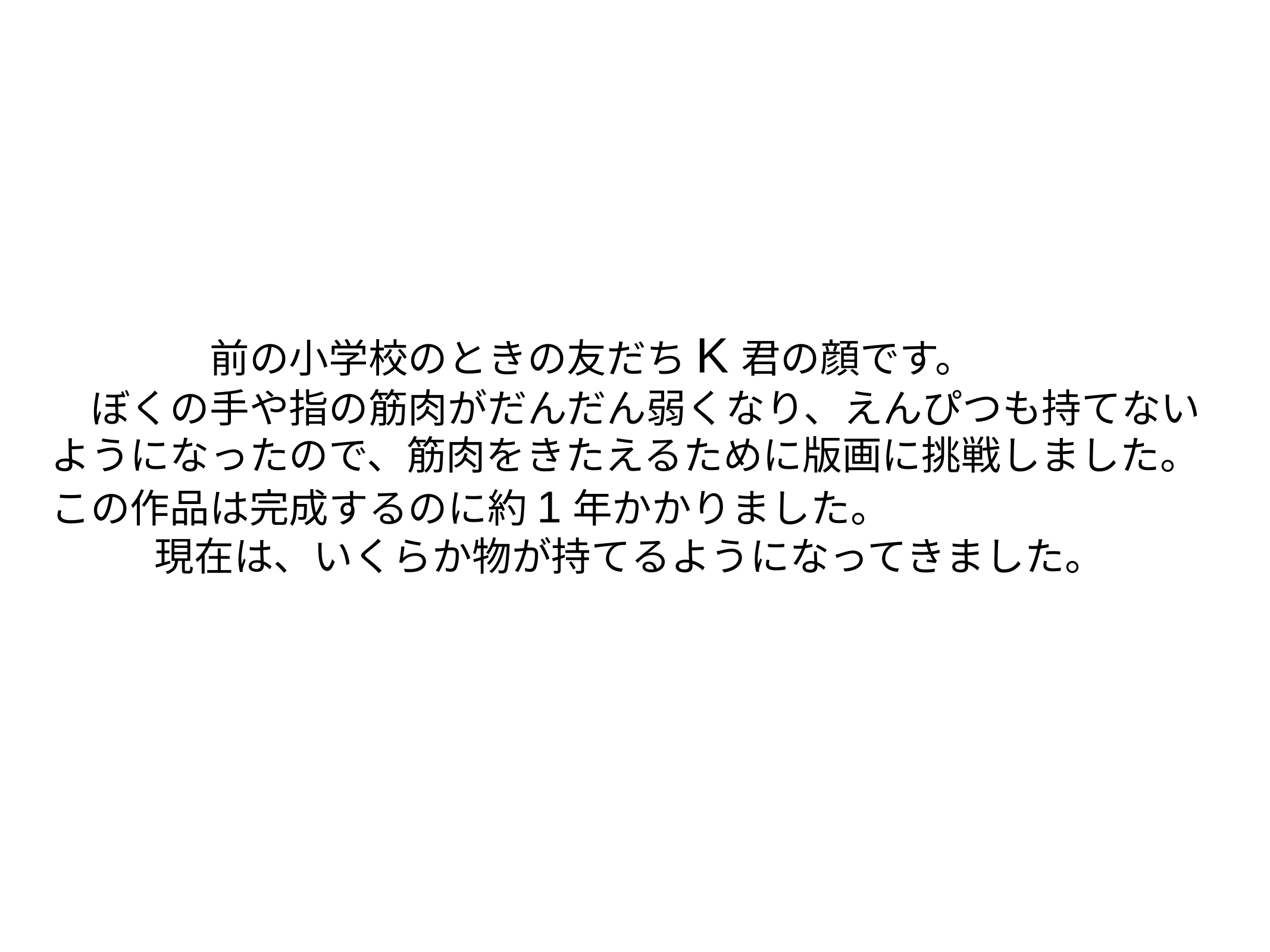

前の小学校のときの友だちK君の顔です。
　ぼくの手や指の筋肉がだんだん弱くなり、えんぴつも持てないようになったので、筋肉をきたえるために版画に挑戦しました。この作品は完成するのに約1年かかりました。
現在は、いくらか物が持てるようになってきました。